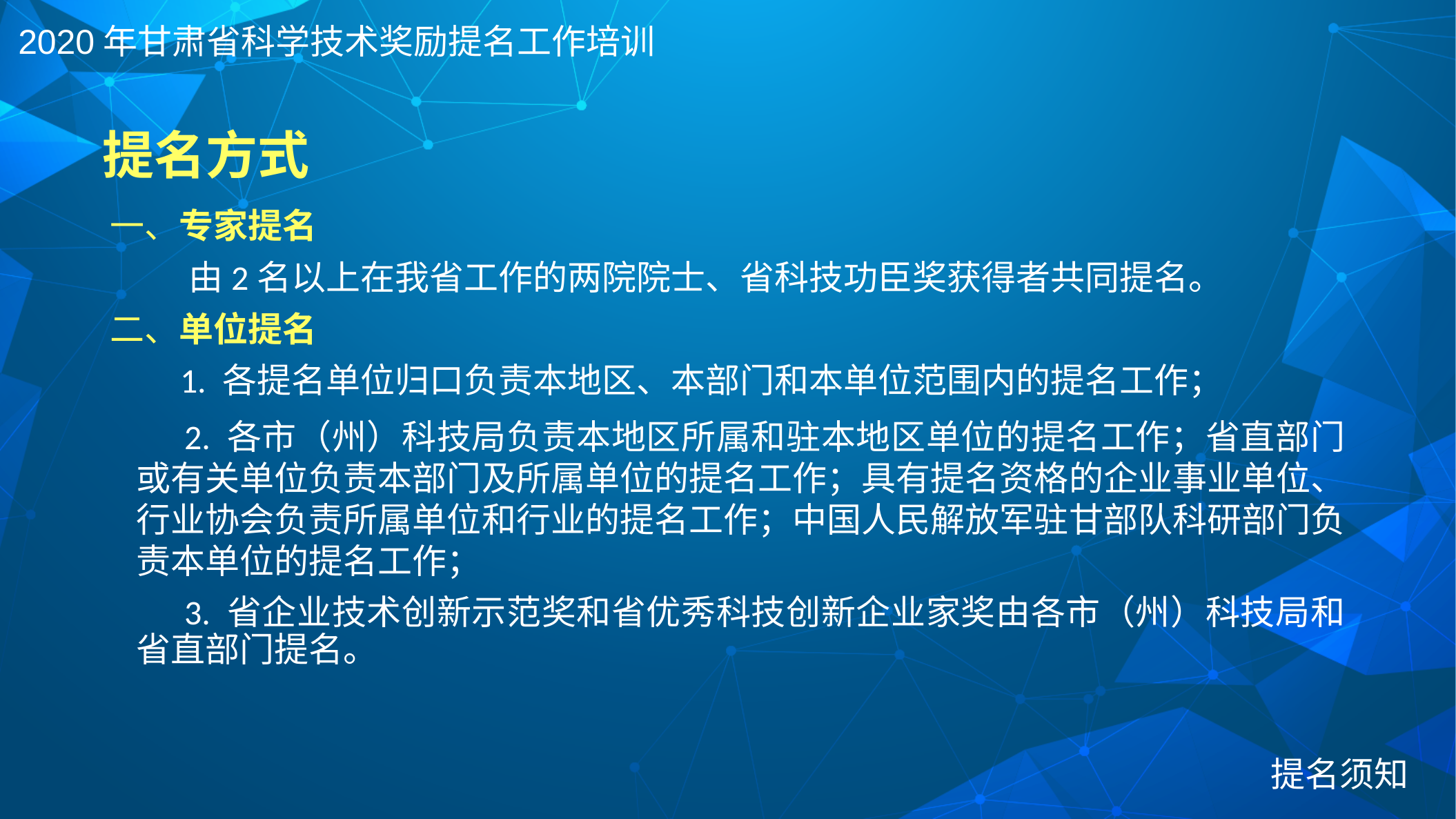

2020年甘肃省科学技术奖励提名工作培训
# 提名方式
一、专家提名
         由2名以上在我省工作的两院院士、省科技功臣奖获得者共同提名。
二、单位提名
         1. 各提名单位归口负责本地区、本部门和本单位范围内的提名工作；
         2. 各市（州）科技局负责本地区所属和驻本地区单位的提名工作；省直部门或有关单位负责本部门及所属单位的提名工作；具有提名资格的企业事业单位、行业协会负责所属单位和行业的提名工作；中国人民解放军驻甘部队科研部门负责本单位的提名工作；
         3. 省企业技术创新示范奖和省优秀科技创新企业家奖由各市（州）科技局和省直部门提名。

提名须知